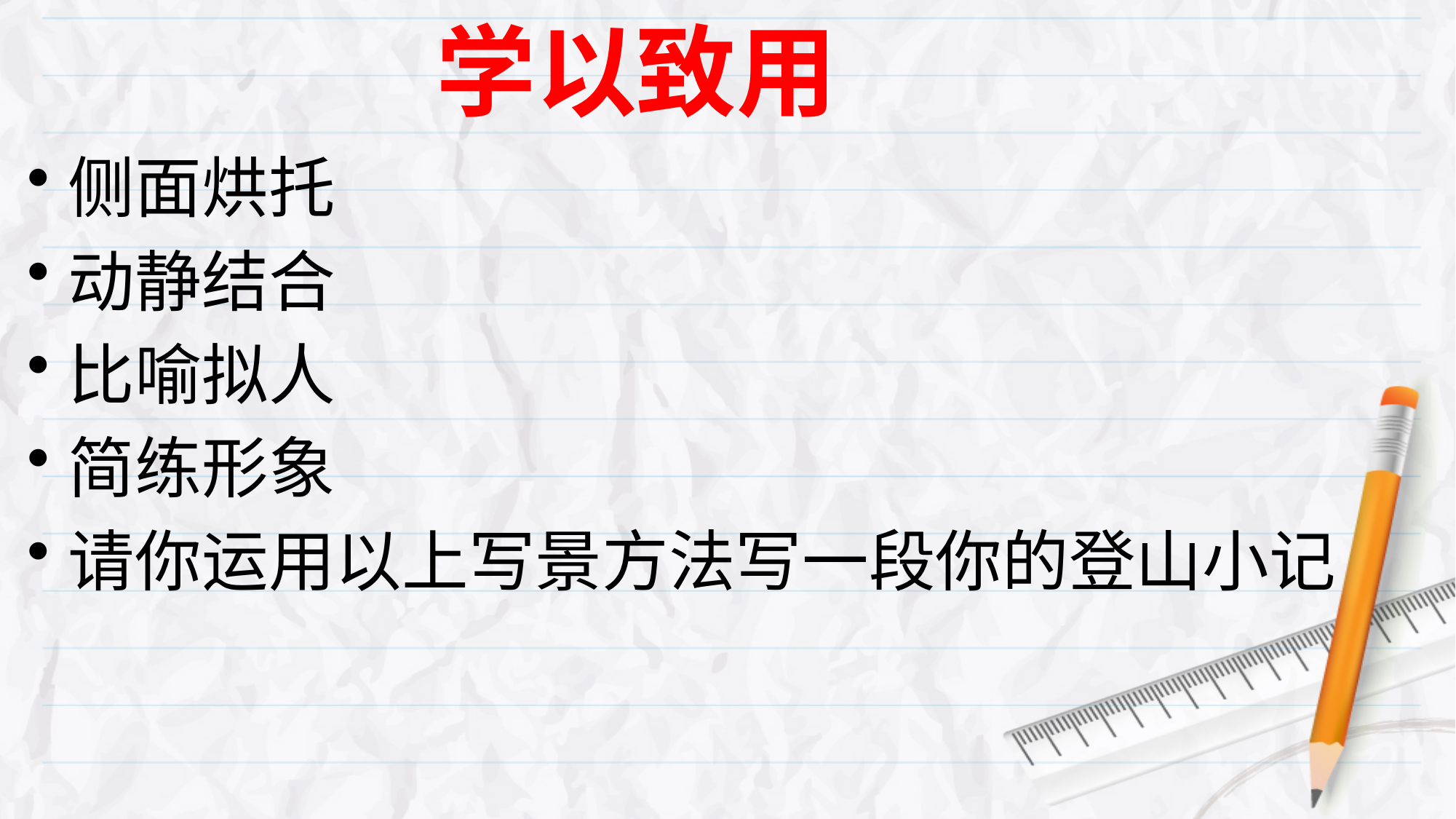

# 学以致用
侧面烘托
动静结合
比喻拟人
简练形象
请你运用以上写景方法写一段你的登山小记